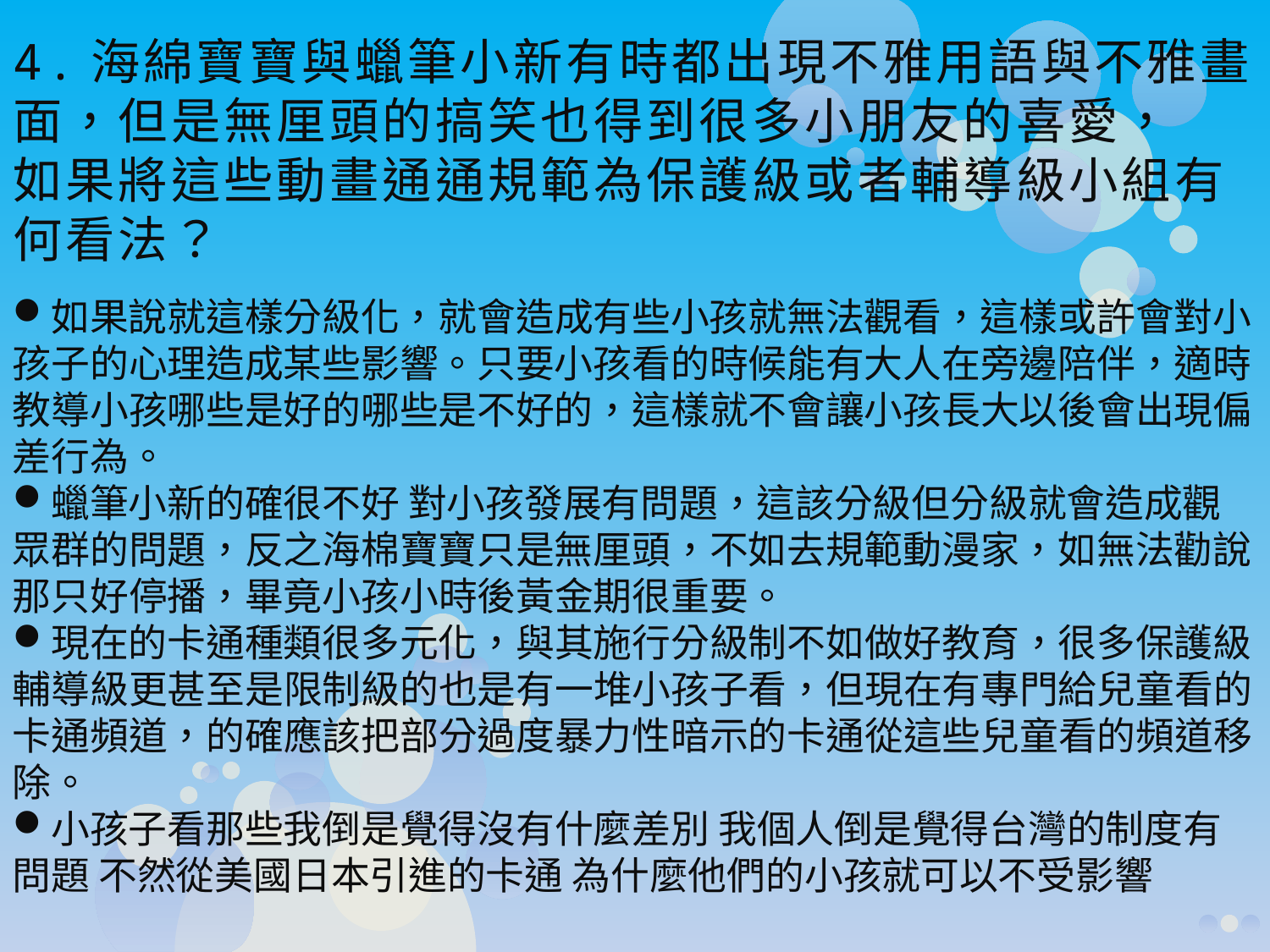

# 4.海綿寶寶與蠟筆小新有時都出現不雅用語與不雅畫面，但是無厘頭的搞笑也得到很多小朋友的喜愛， 如果將這些動畫通通規範為保護級或者輔導級小組有何看法？
如果說就這樣分級化，就會造成有些小孩就無法觀看，這樣或許會對小孩子的心理造成某些影響。只要小孩看的時候能有大人在旁邊陪伴，適時教導小孩哪些是好的哪些是不好的，這樣就不會讓小孩長大以後會出現偏差行為。
蠟筆小新的確很不好 對小孩發展有問題，這該分級但分級就會造成觀眾群的問題，反之海棉寶寶只是無厘頭，不如去規範動漫家，如無法勸說那只好停播，畢竟小孩小時後黃金期很重要。
現在的卡通種類很多元化，與其施行分級制不如做好教育，很多保護級輔導級更甚至是限制級的也是有一堆小孩子看，但現在有專門給兒童看的卡通頻道，的確應該把部分過度暴力性暗示的卡通從這些兒童看的頻道移除。
小孩子看那些我倒是覺得沒有什麼差別 我個人倒是覺得台灣的制度有問題 不然從美國日本引進的卡通 為什麼他們的小孩就可以不受影響